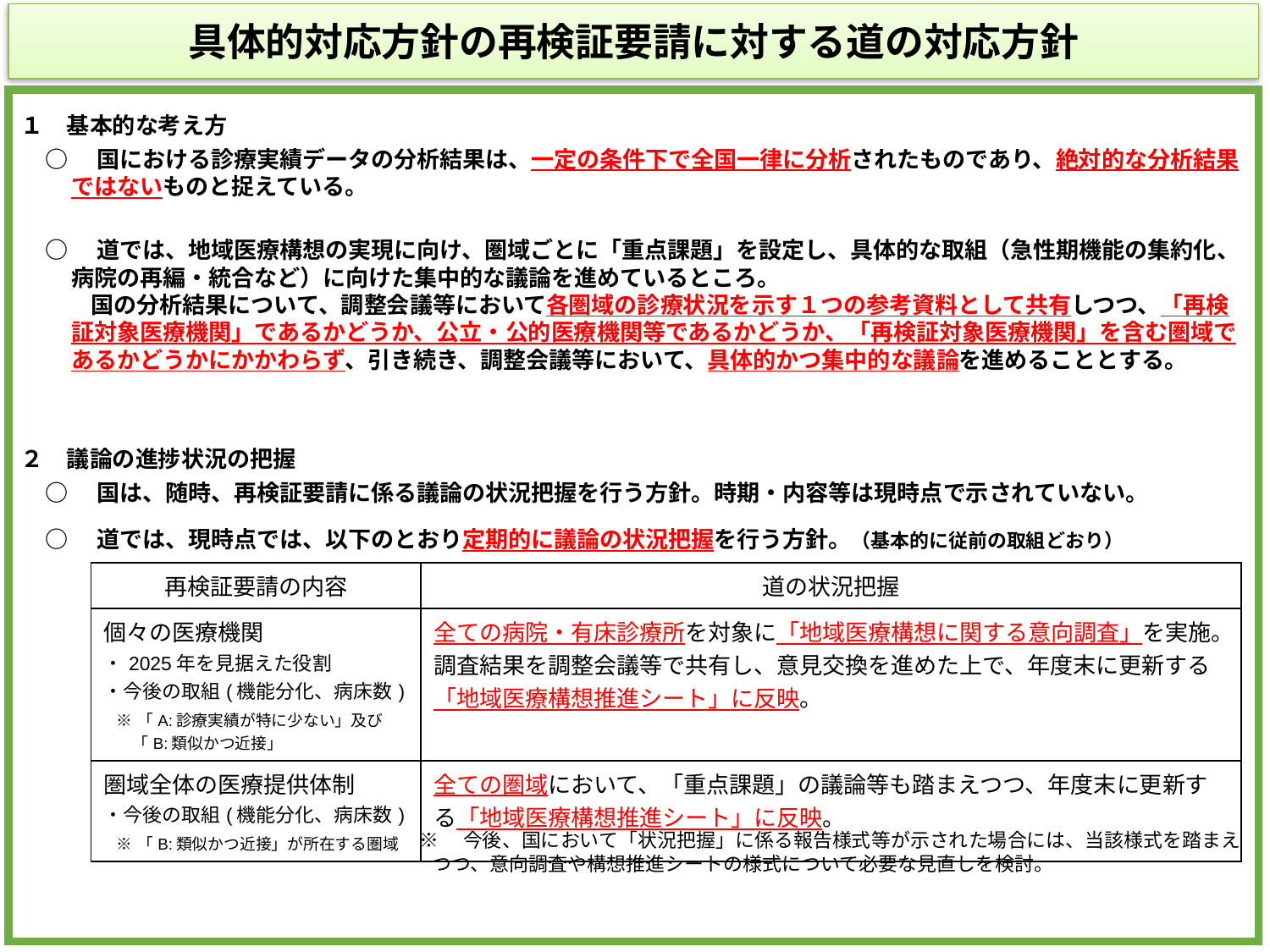

具体的対応方針の再検証要請に対する道の対応方針

１　基本的な考え方

○　国における診療実績データの分析結果は、一定の条件下で全国一律に分析されたものであり、絶対的な分析結果ではないものと捉えている。

○　道では、地域医療構想の実現に向け、圏域ごとに「重点課題」を設定し、具体的な取組（急性期機能の集約化、病院の再編・統合など）に向けた集中的な議論を進めているところ。
　　国の分析結果について、調整会議等において各圏域の診療状況を示す１つの参考資料として共有しつつ、「再検証対象医療機関」であるかどうか、公立・公的医療機関等であるかどうか、「再検証対象医療機関」を含む圏域であるかどうかにかかわらず、引き続き、調整会議等において、具体的かつ集中的な議論を進めることとする。

２　議論の進捗状況の把握

○　国は、随時、再検証要請に係る議論の状況把握を行う方針。時期・内容等は現時点で示されていない。

○　道では、現時点では、以下のとおり定期的に議論の状況把握を行う方針。（基本的に従前の取組どおり）

※　今後、国において「状況把握」に係る報告様式等が示された場合には、当該様式を踏まえつつ、意向調査や構想推進シートの様式について必要な見直しを検討。
| 再検証要請の内容 | 道の状況把握 |
| --- | --- |
| 個々の医療機関 ・2025年を見据えた役割 ・今後の取組(機能分化、病床数) ※「A:診療実績が特に少ない」及び 　「B:類似かつ近接」 | 全ての病院・有床診療所を対象に「地域医療構想に関する意向調査」を実施。 調査結果を調整会議等で共有し、意見交換を進めた上で、年度末に更新する「地域医療構想推進シート」に反映。 |
| 圏域全体の医療提供体制 ・今後の取組(機能分化、病床数) ※「B:類似かつ近接」が所在する圏域 | 全ての圏域において、「重点課題」の議論等も踏まえつつ、年度末に更新する「地域医療構想推進シート」に反映。 |